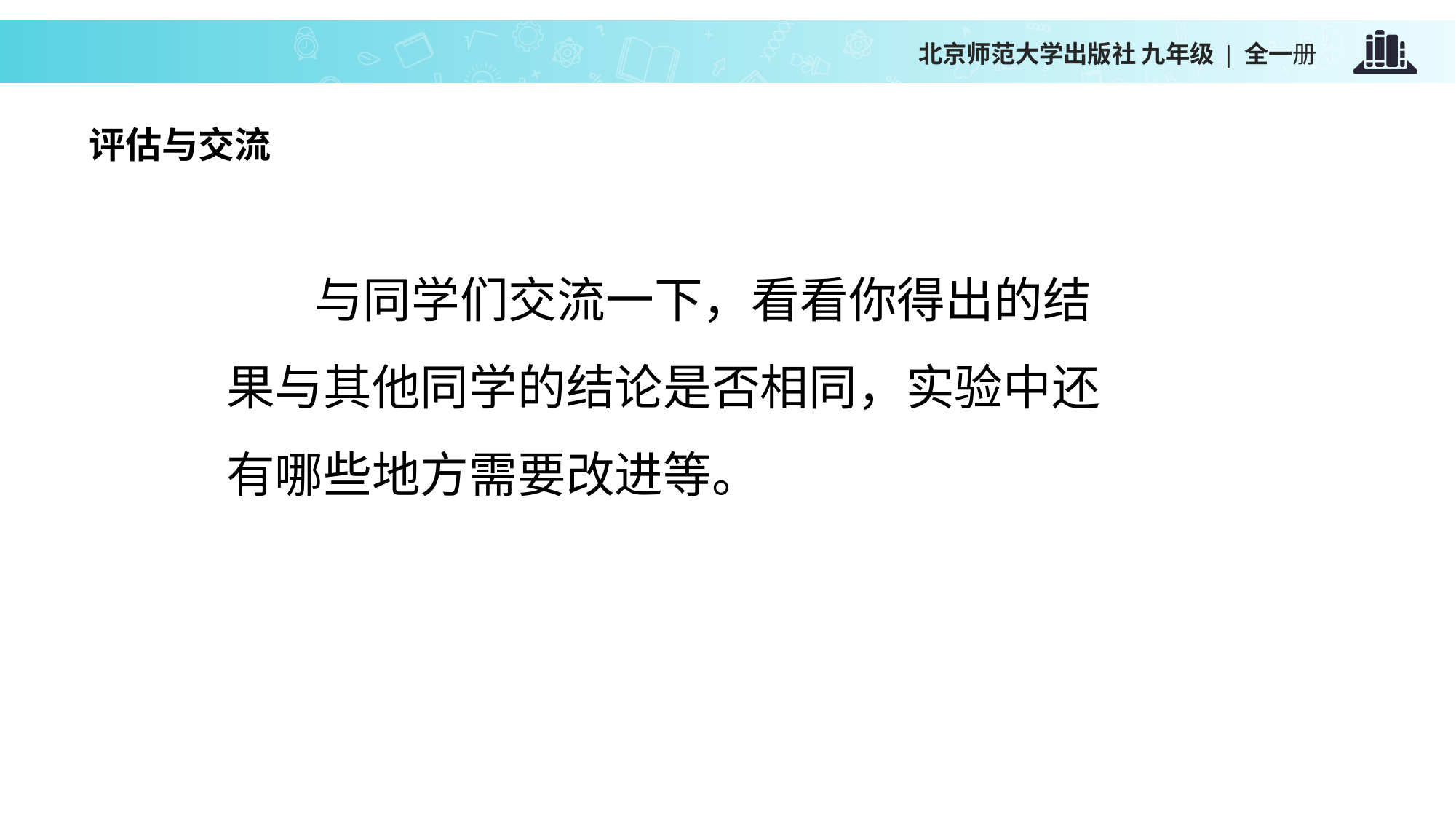

评估与交流
       与同学们交流一下，看看你得出的结果与其他同学的结论是否相同，实验中还有哪些地方需要改进等。